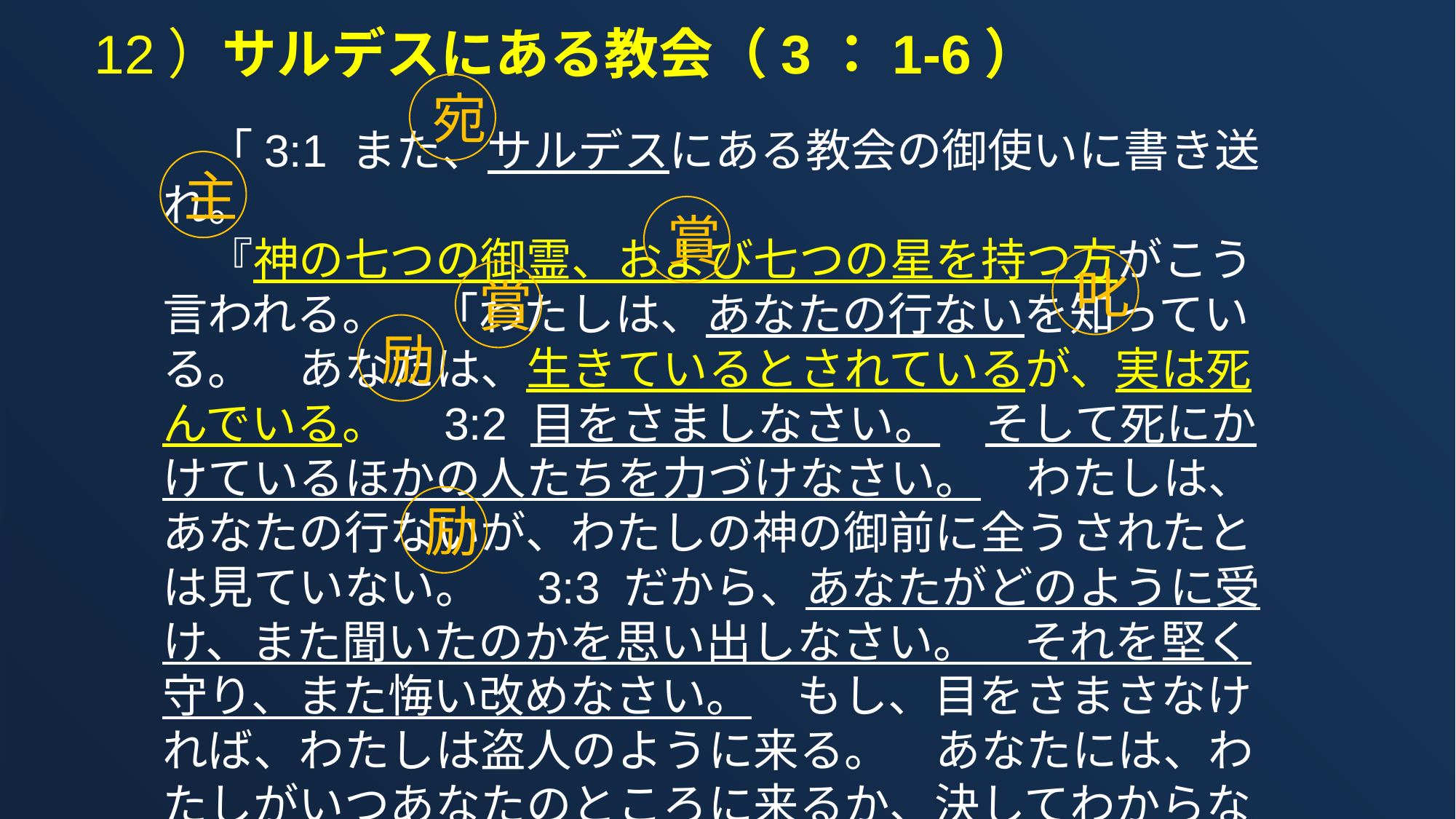

12）サルデスにある教会（3：1-6）
宛
　「3:1 また、サルデスにある教会の御使いに書き送れ。
　『神の七つの御霊、および七つの星を持つ方がこう言われる。　「わたしは、あなたの行ないを知っている。　あなたは、生きているとされているが、実は死んでいる。　3:2 目をさましなさい。　そして死にかけているほかの人たちを力づけなさい。　わたしは、あなたの行ないが、わたしの神の御前に全うされたとは見ていない。　3:3 だから、あなたがどのように受け、また聞いたのかを思い出しなさい。　それを堅く守り、また悔い改めなさい。　もし、目をさまさなければ、わたしは盗人のように来る。　あなたには、わたしがいつあなたのところに来るか、決してわからない。
主
賞
叱
賞
励
励